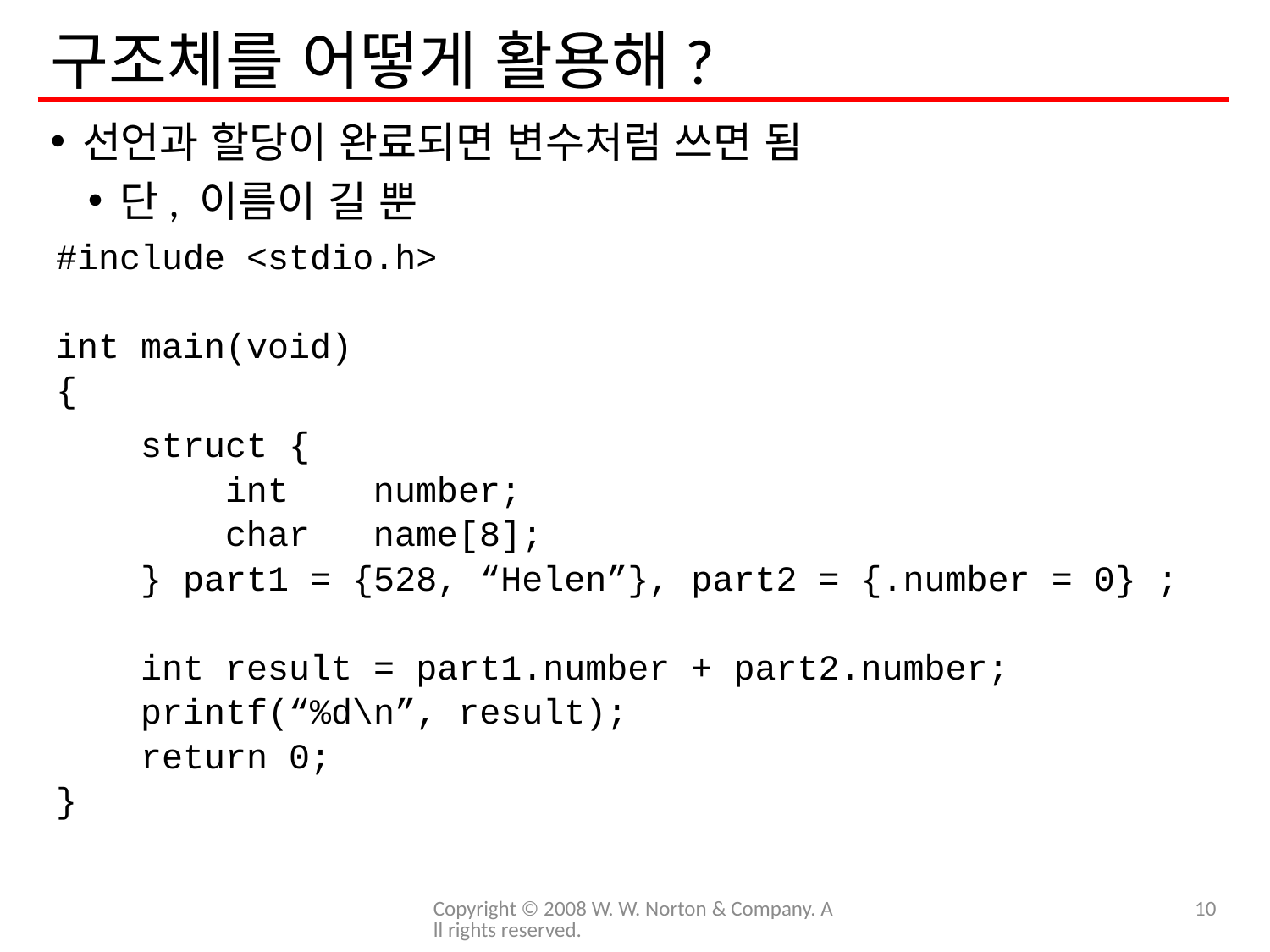

# 구조체를 어떻게 활용해?
선언과 할당이 완료되면 변수처럼 쓰면 됨
단, 이름이 길 뿐
#include <stdio.h>

int main(void)
{
    struct {
        int    number;
	  char   name[8];
    } part1 = {528, “Helen”}, part2 = {.number = 0} ;

    int result = part1.number + part2.number;
    printf(“%d\n”, result);
    return 0;
}
Copyright © 2008 W. W. Norton & Company. All rights reserved.
10